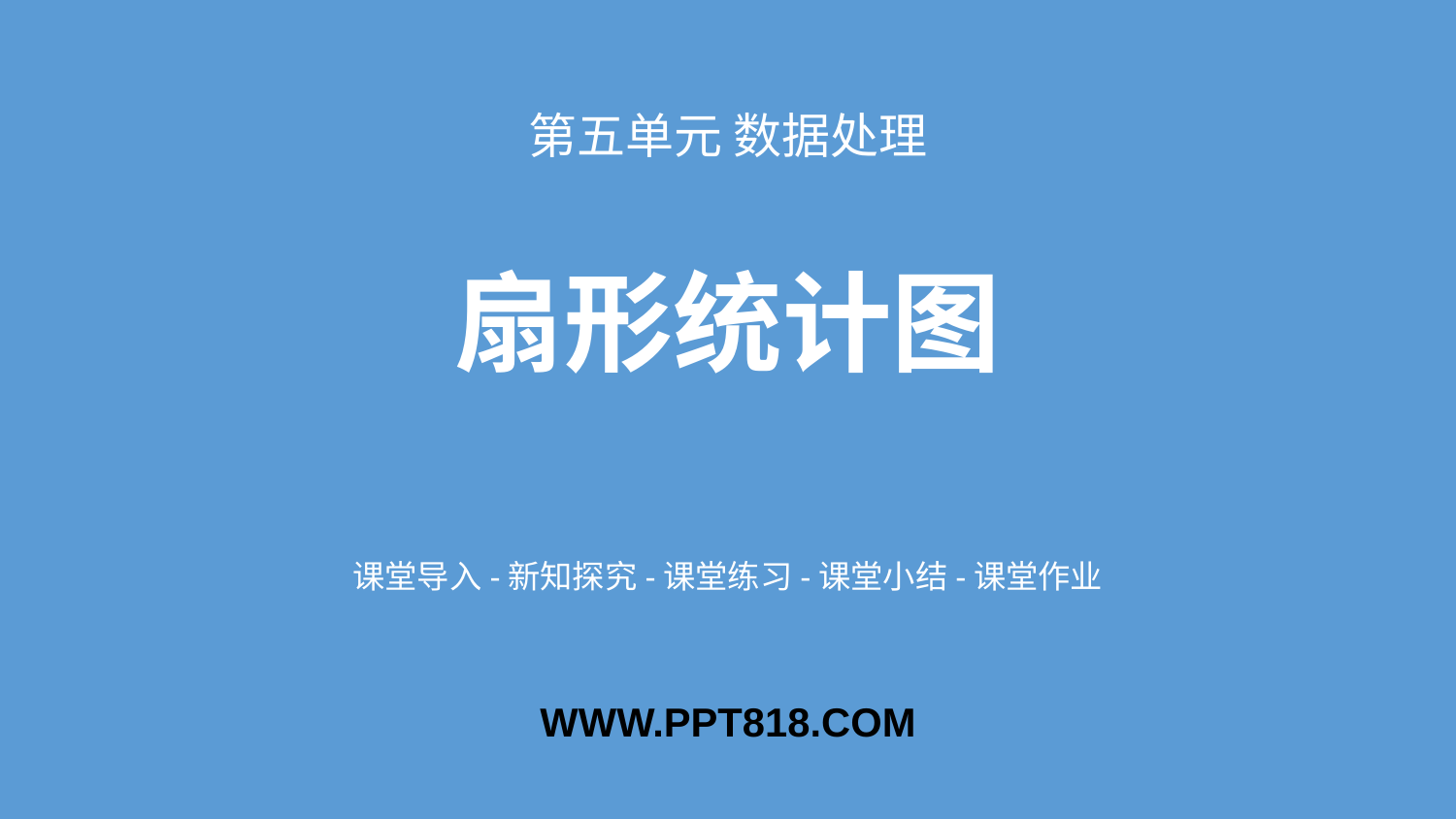

第五单元 数据处理
扇形统计图
课堂导入-新知探究-课堂练习-课堂小结-课堂作业
WWW.PPT818.COM